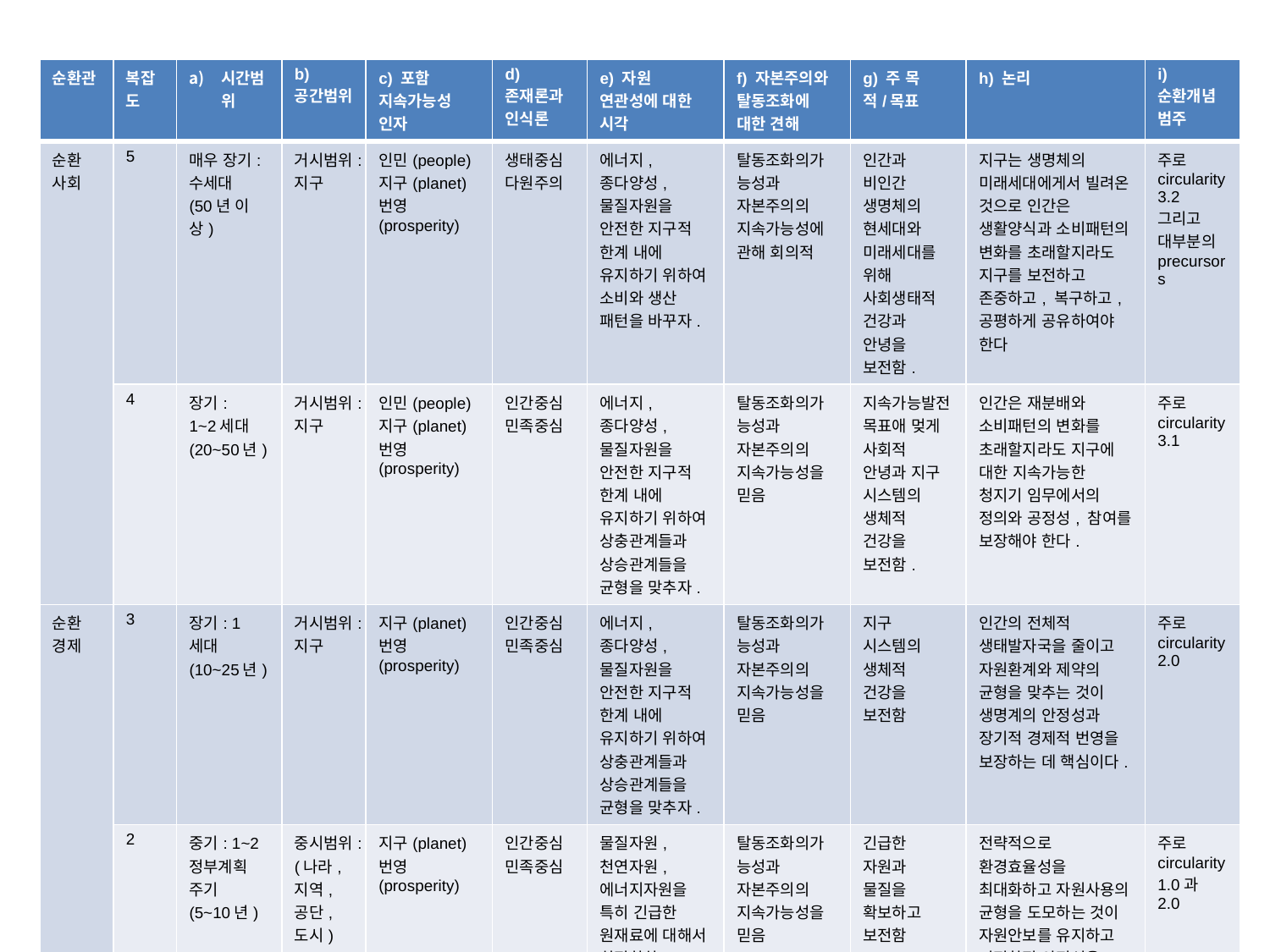

| 순환관 | 복잡도 | 시간범위 | b) 공간범위 | c) 포함 지속가능성 인자 | d) 존재론과 인식론 | e) 자원 연관성에 대한 시각 | f) 자본주의와 탈동조화에 대한 견해 | g) 주 목적/목표 | h) 논리 | i) 순환개념 범주 |
| --- | --- | --- | --- | --- | --- | --- | --- | --- | --- | --- |
| 순환 사회 | 5 | 매우 장기: 수세대 (50년 이상) | 거시범위: 지구 | 인민(people) 지구(planet) 번영(prosperity) | 생태중심 다원주의 | 에너지, 종다양성, 물질자원을 안전한 지구적 한계 내에 유지하기 위하여 소비와 생산 패턴을 바꾸자. | 탈동조화의가능성과 자본주의의 지속가능성에 관해 회의적 | 인간과 비인간 생명체의 현세대와 미래세대를 위해 사회생태적 건강과 안녕을 보전함. | 지구는 생명체의 미래세대에게서 빌려온 것으로 인간은 생활양식과 소비패턴의 변화를 초래할지라도 지구를 보전하고 존중하고, 복구하고, 공평하게 공유하여야 한다 | 주로 circularity 3.2그리고 대부분의 precursors |
|  | 4 | 장기: 1~2세대 (20~50년) | 거시범위: 지구 | 인민(people) 지구(planet) 번영(prosperity) | 인간중심 민족중심 | 에너지, 종다양성, 물질자원을 안전한 지구적 한계 내에 유지하기 위하여 상충관계들과 상승관계들을 균형을 맞추자. | 탈동조화의가능성과 자본주의의 지속가능성을 믿음 | 지속가능발전목표애 멎게 사회적 안녕과 지구 시스템의 생체적 건강을 보전함. | 인간은 재분배와 소비패턴의 변화를 초래할지라도 지구에 대한 지속가능한 청지기 임무에서의 정의와 공정성, 참여를 보장해야 한다. | 주로 circularity 3.1 |
| 순환 경제 | 3 | 장기: 1세대 (10~25년) | 거시범위: 지구 | 지구(planet) 번영(prosperity) | 인간중심 민족중심 | 에너지, 종다양성, 물질자원을 안전한 지구적 한계 내에 유지하기 위하여 상충관계들과 상승관계들을 균형을 맞추자. | 탈동조화의가능성과 자본주의의 지속가능성을 믿음 | 지구 시스템의 생체적 건강을 보전함 | 인간의 전체적 생태발자국을 줄이고 자원환계와 제약의 균형을 맞추는 것이 생명계의 안정성과 장기적 경제적 번영을 보장하는 데 핵심이다. | 주로 circularity 2.0 |
|  | 2 | 중기: 1~2 정부계획 주기 (5~10년) | 중시범위: (나라, 지역, 공단, 도시) | 지구(planet) 번영(prosperity) | 인간중심 민족중심 | 물질자원, 천연자원, 에너지자원을 특히 긴급한 원재료에 대해서 최적화하고 확보하자. | 탈동조화의가능성과 자본주의의 지속가능성을 믿음 | 긴급한 자원과 물질을 확보하고 보전함 | 전략적으로 환경효율성을 최대화하고 자원사용의 균형을 도모하는 것이 자원안보를 유지하고 지정학적 안정성을 보장하는 데 필요하다. | 주로 circularity 1.0과 2.0 |
|  | 1 | 단기: 단일제품 수명주기 (1~2년) | 미시범위 (단일제품, 서비스 또는 기업) | 지구(planet) 번영(prosperity) | 인간중심 민족중심 | 제품설계에서 물질자원과 에너지자원 흐름을 최적화하자. | 탈동조화의가능성과 자본주의의 지속가능성을 믿음 | 환경영향과 경제비용을 둘 다 낮추도록 기회를 포착함 | 에코이노베이션을 통해 최적 자원효율성을 보장하는 것이 생태적 피해를 줄이고 경제가치를 증대하는 윈윈 해법을 가져온다. | 주로 circularity 1.0과 2.0 |
8